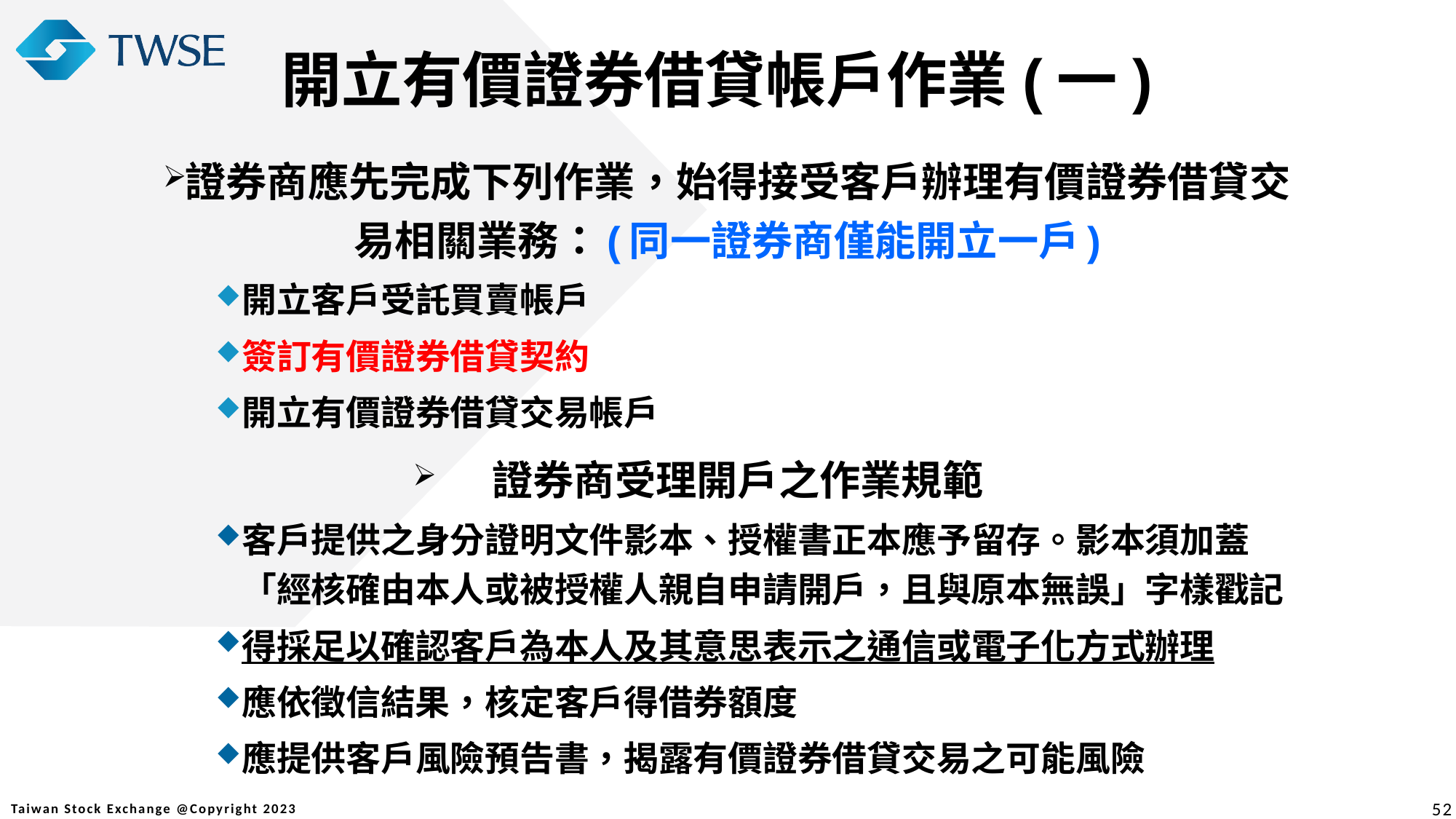

開立有價證券借貸帳戶作業(一)
證券商應先完成下列作業，始得接受客戶辦理有價證券借貸交易相關業務：(同一證券商僅能開立一戶)
開立客戶受託買賣帳戶
簽訂有價證券借貸契約
開立有價證券借貸交易帳戶
證券商受理開戶之作業規範
客戶提供之身分證明文件影本、授權書正本應予留存。影本須加蓋「經核確由本人或被授權人親自申請開戶，且與原本無誤」字樣戳記
得採足以確認客戶為本人及其意思表示之通信或電子化方式辦理
應依徵信結果，核定客戶得借券額度
應提供客戶風險預告書，揭露有價證券借貸交易之可能風險

52